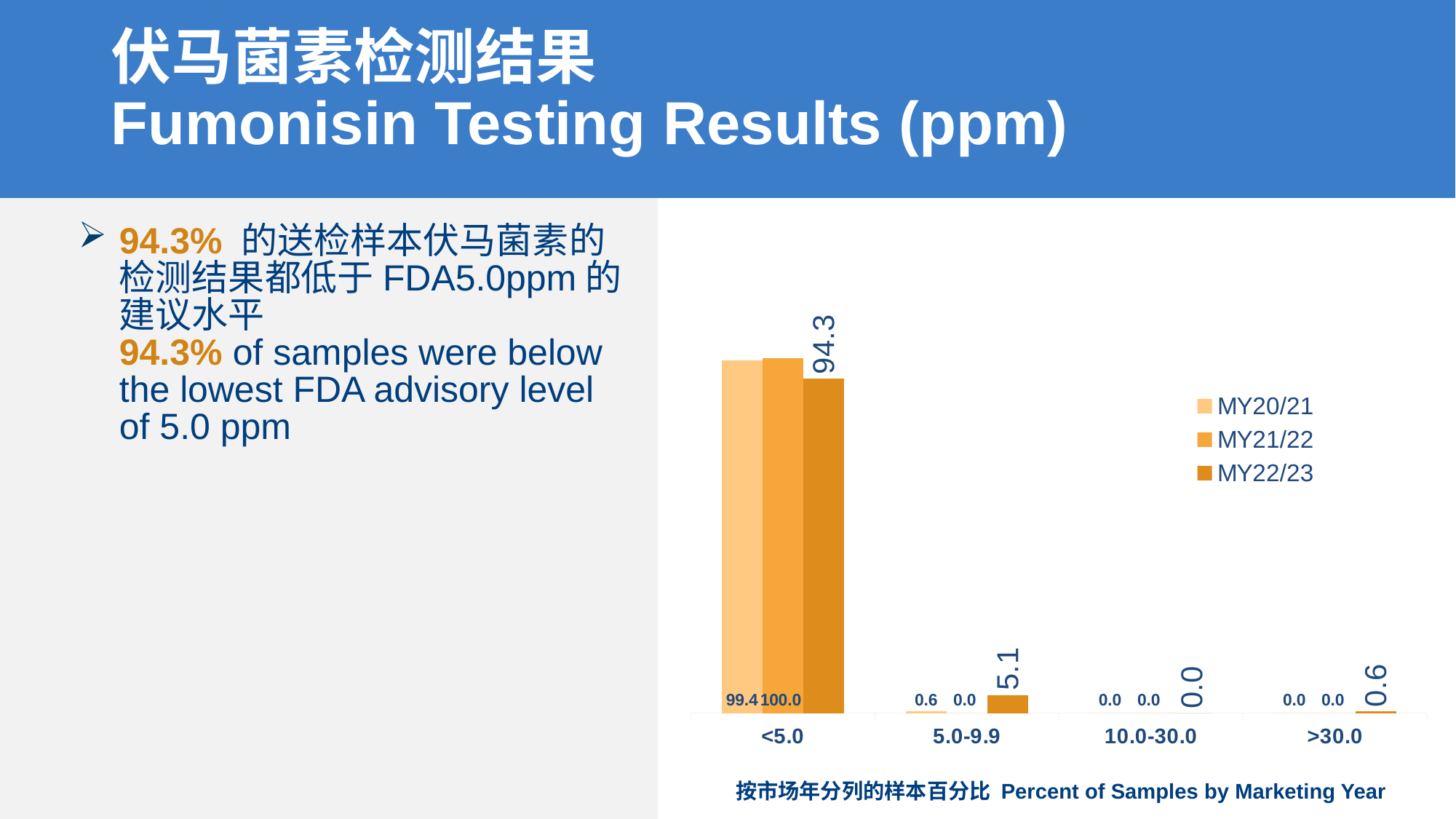

# 伏马菌素检测结果 Fumonisin Testing Results (ppm)

[unsupported chart]

94.3% 的送检样本伏马菌素的检测结果都低于FDA5.0ppm的建议水平                                   94.3% of samples were below the lowest FDA advisory level of 5.0 ppm

按市场年分列的样本百分比 Percent of Samples by Marketing Year